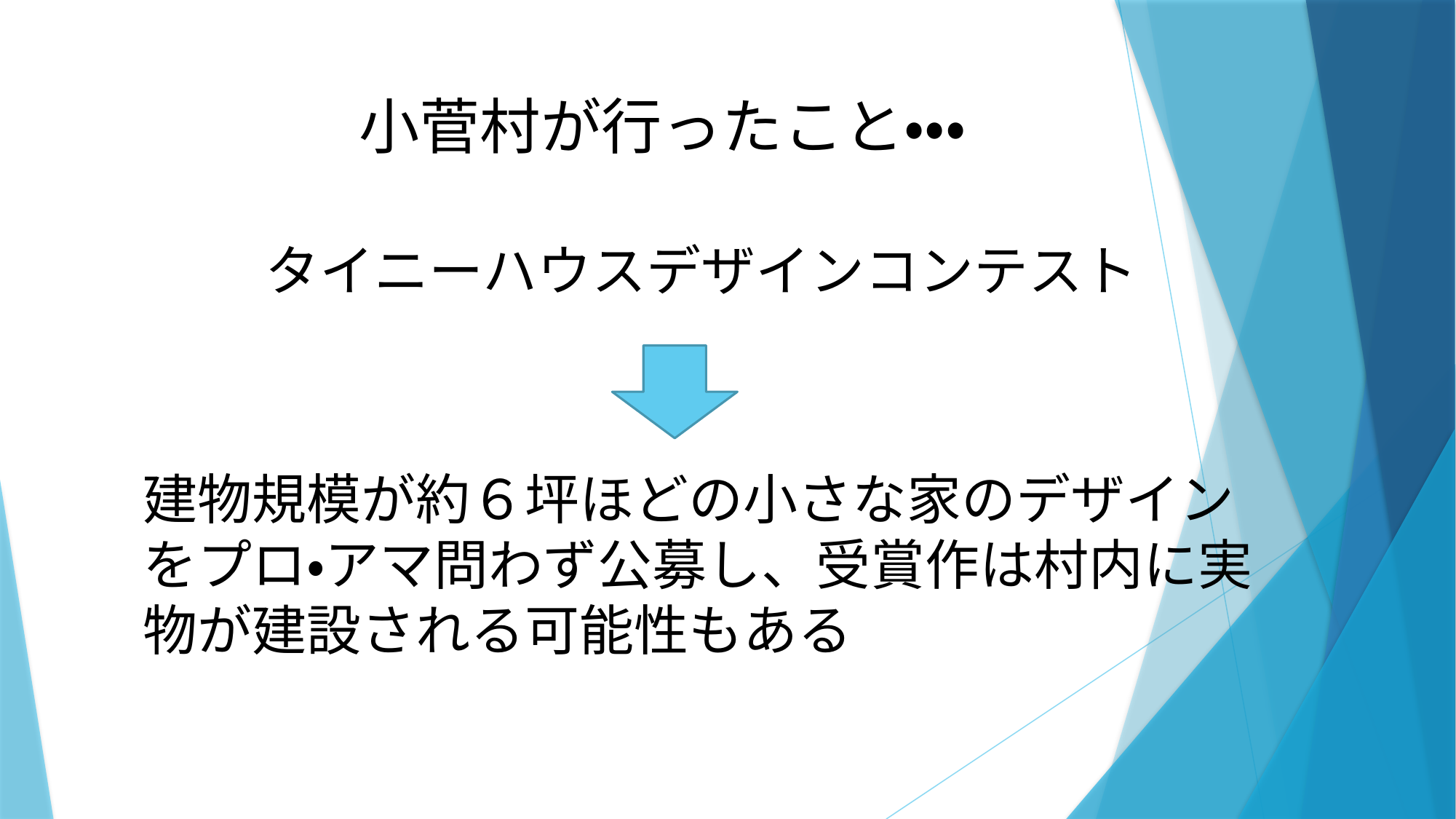

小菅村が行ったこと・・・
タイニーハウスデザインコンテスト

建物規模が約６坪ほどの小さな家のデザインをプロ・アマ問わず公募し、受賞作は村内に実物が建設される可能性もある